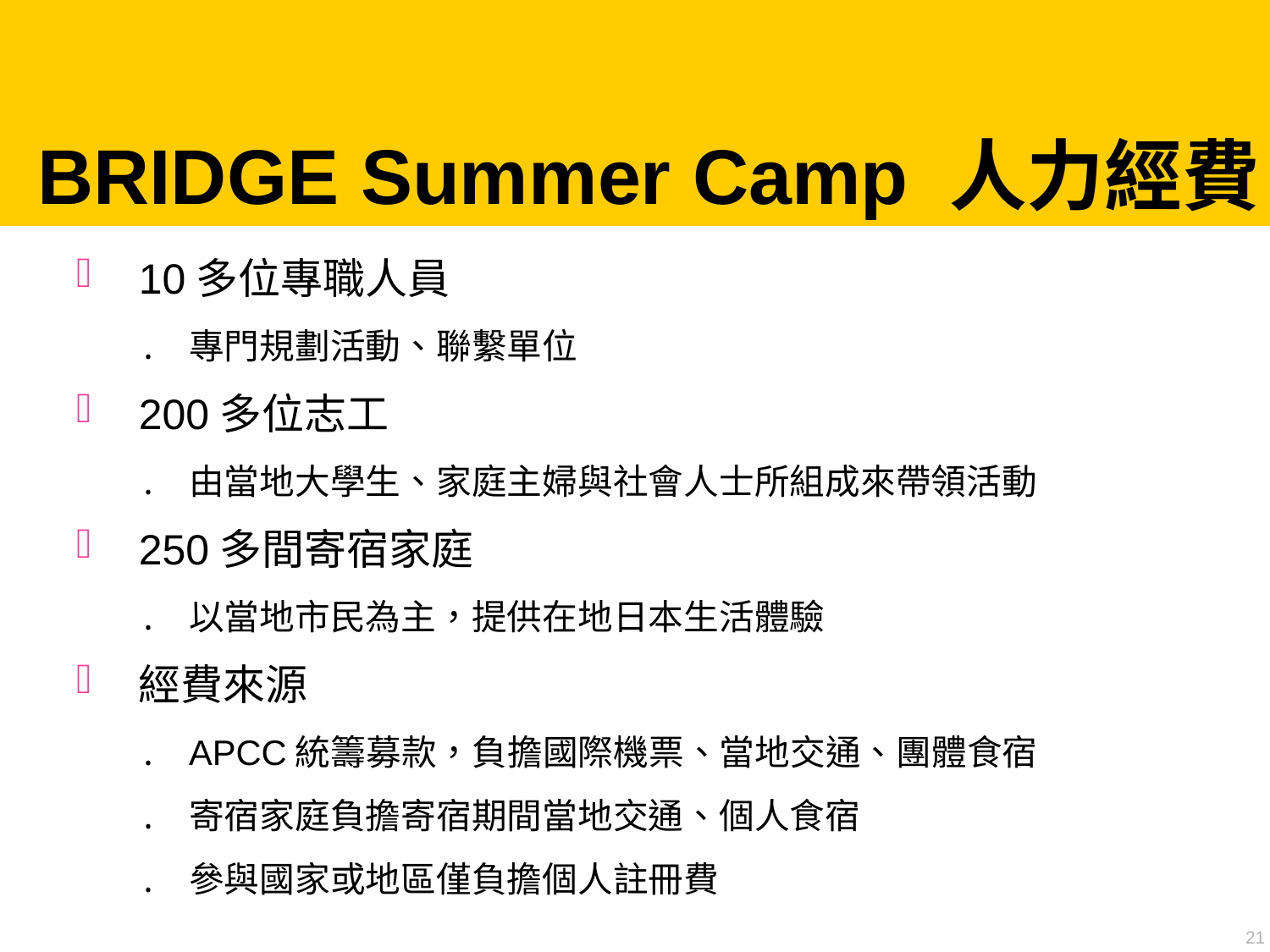

# BRIDGE Summer Camp 人力經費
10多位專職人員
專門規劃活動、聯繫單位
200多位志工
由當地大學生、家庭主婦與社會人士所組成來帶領活動
250多間寄宿家庭
以當地市民為主，提供在地日本生活體驗
經費來源
APCC統籌募款，負擔國際機票、當地交通、團體食宿
寄宿家庭負擔寄宿期間當地交通、個人食宿
參與國家或地區僅負擔個人註冊費
21